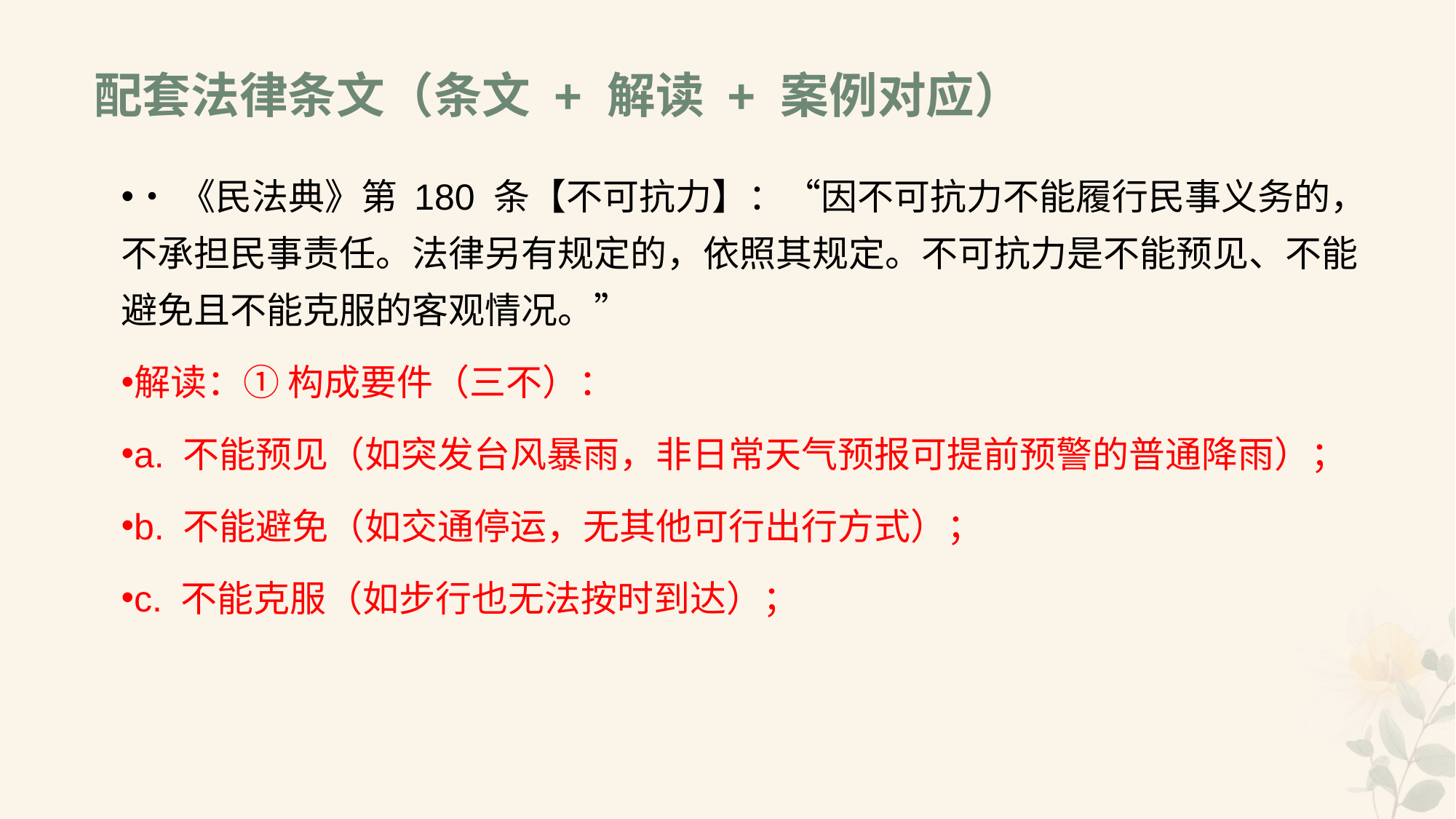

# 配套法律条文（条文 + 解读 + 案例对应）
•《民法典》第 180 条【不可抗力】：“因不可抗力不能履行民事义务的，不承担民事责任。法律另有规定的，依照其规定。不可抗力是不能预见、不能避免且不能克服的客观情况。”
解读：① 构成要件（三不）：
a. 不能预见（如突发台风暴雨，非日常天气预报可提前预警的普通降雨）；
b. 不能避免（如交通停运，无其他可行出行方式）；
c. 不能克服（如步行也无法按时到达）；